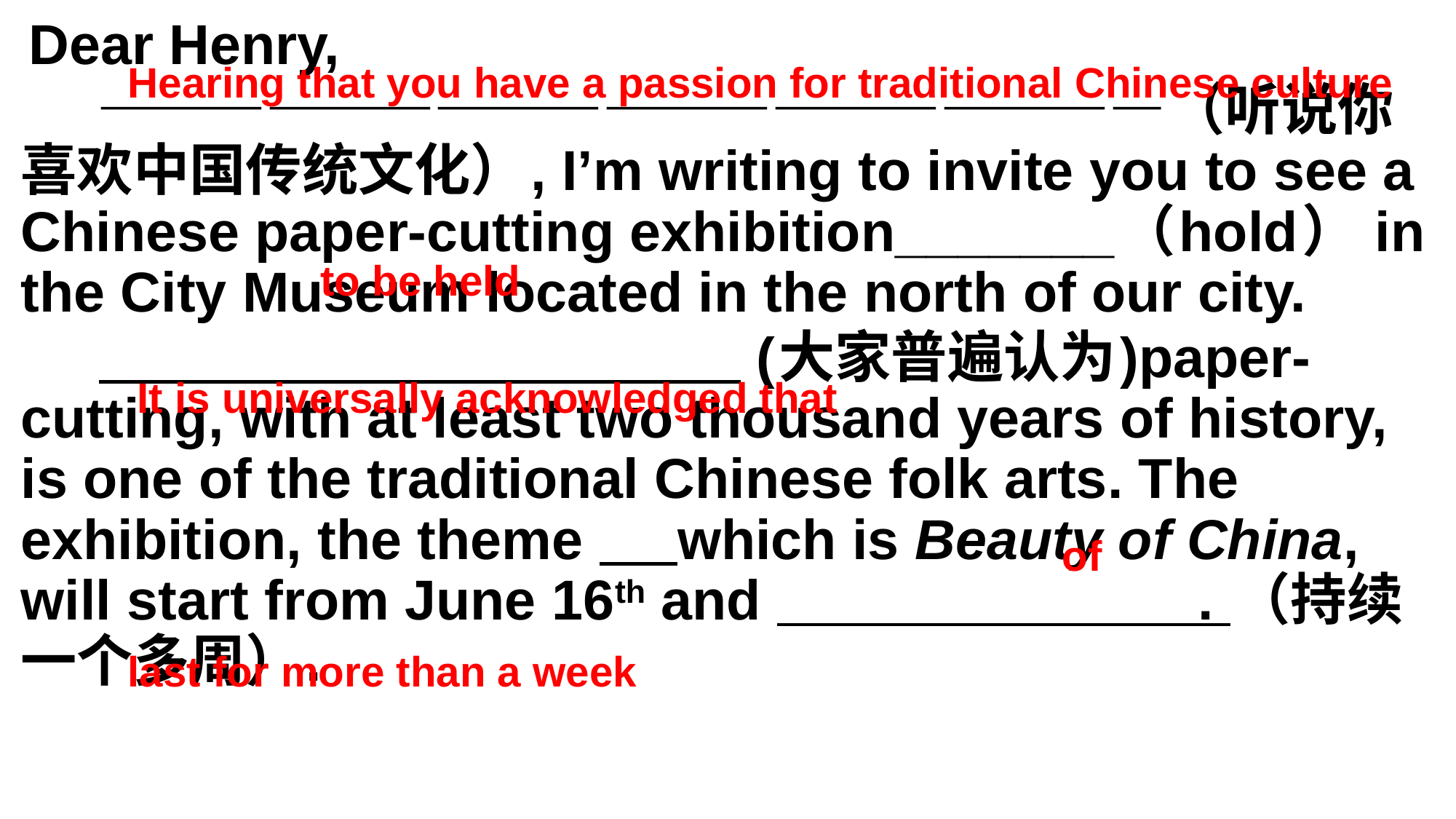

Dear Henry,
      ———————————————————（听说你喜欢中国传统文化）, I’m writing to invite you to see a Chinese paper-cutting exhibition_______（hold） in the City Museum located in the north of our city.
                                               (大家普遍认为)paper-cutting, with at least two thousand years of history, is one of the traditional Chinese folk arts. The exhibition, the theme      which is Beauty of China, will start from June 16th and                            . （持续一个多周）.

Hearing that you have a passion for traditional Chinese culture
to be held
It is universally acknowledged that
of
last for more than a week